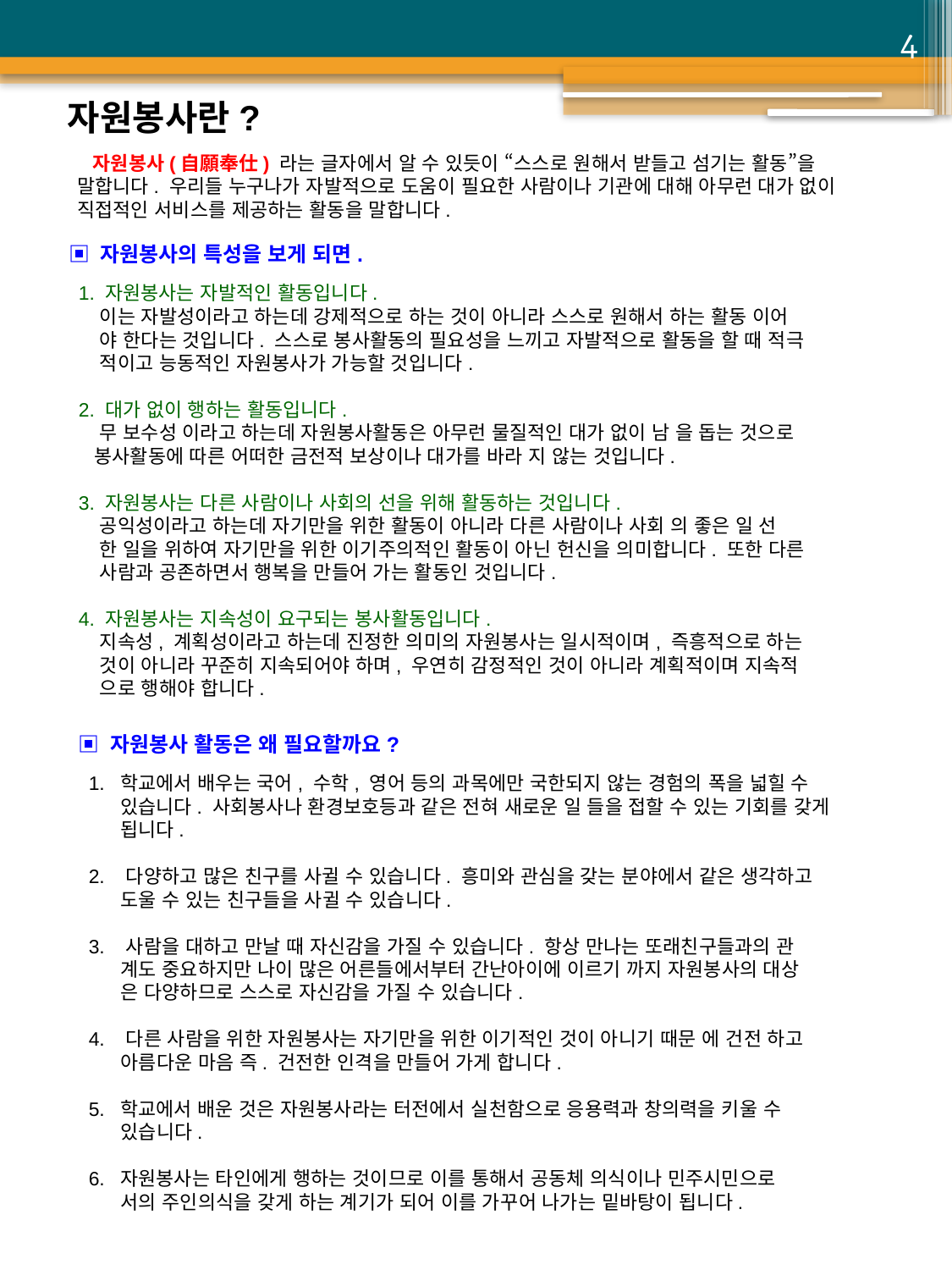

4
자원봉사란?
  자원봉사(自願奉仕) 라는 글자에서 알 수 있듯이 “스스로 원해서 받들고 섬기는 활동”을 말합니다. 우리들 누구나가 자발적으로 도움이 필요한 사람이나 기관에 대해 아무런 대가 없이 직접적인 서비스를 제공하는 활동을 말합니다.
▣ 자원봉사의 특성을 보게 되면.
1. 자원봉사는 자발적인 활동입니다.
   이는 자발성이라고 하는데 강제적으로 하는 것이 아니라 스스로 원해서 하는 활동 이어
   야 한다는 것입니다. 스스로 봉사활동의 필요성을 느끼고 자발적으로 활동을 할 때 적극
   적이고 능동적인 자원봉사가 가능할 것입니다.

2. 대가 없이 행하는 활동입니다.
   무 보수성 이라고 하는데 자원봉사활동은 아무런 물질적인 대가 없이 남 을 돕는 것으로
  봉사활동에 따른 어떠한 금전적 보상이나 대가를 바라 지 않는 것입니다.

3. 자원봉사는 다른 사람이나 사회의 선을 위해 활동하는 것입니다.
   공익성이라고 하는데 자기만을 위한 활동이 아니라 다른 사람이나 사회 의 좋은 일 선
   한 일을 위하여 자기만을 위한 이기주의적인 활동이 아닌 헌신을 의미합니다. 또한 다른
   사람과 공존하면서 행복을 만들어 가는 활동인 것입니다.

4. 자원봉사는 지속성이 요구되는 봉사활동입니다.
   지속성, 계획성이라고 하는데 진정한 의미의 자원봉사는 일시적이며, 즉흥적으로 하는
   것이 아니라 꾸준히 지속되어야 하며, 우연히 감정적인 것이 아니라 계획적이며 지속적
   으로 행해야 합니다.

▣ 자원봉사 활동은 왜 필요할까요?
학교에서 배우는 국어, 수학, 영어 등의 과목에만 국한되지 않는 경험의 폭을 넓힐 수 있습니다. 사회봉사나 환경보호등과 같은 전혀 새로운 일 들을 접할 수 있는 기회를 갖게 됩니다.

2.   다양하고 많은 친구를 사귈 수 있습니다. 흥미와 관심을 갖는 분야에서 같은 생각하고
     도울 수 있는 친구들을 사귈 수 있습니다.

3.   사람을 대하고 만날 때 자신감을 가질 수 있습니다. 항상 만나는 또래친구들과의 관
     계도 중요하지만 나이 많은 어른들에서부터 간난아이에 이르기 까지 자원봉사의 대상
     은 다양하므로 스스로 자신감을 가질 수 있습니다.

4.   다른 사람을 위한 자원봉사는 자기만을 위한 이기적인 것이 아니기 때문 에 건전 하고
     아름다운 마음 즉. 건전한 인격을 만들어 가게 합니다.

학교에서 배운 것은 자원봉사라는 터전에서 실천함으로 응용력과 창의력을 키울 수
     있습니다.

자원봉사는 타인에게 행하는 것이므로 이를 통해서 공동체 의식이나 민주시민으로
     서의 주인의식을 갖게 하는 계기가 되어 이를 가꾸어 나가는 밑바탕이 됩니다.